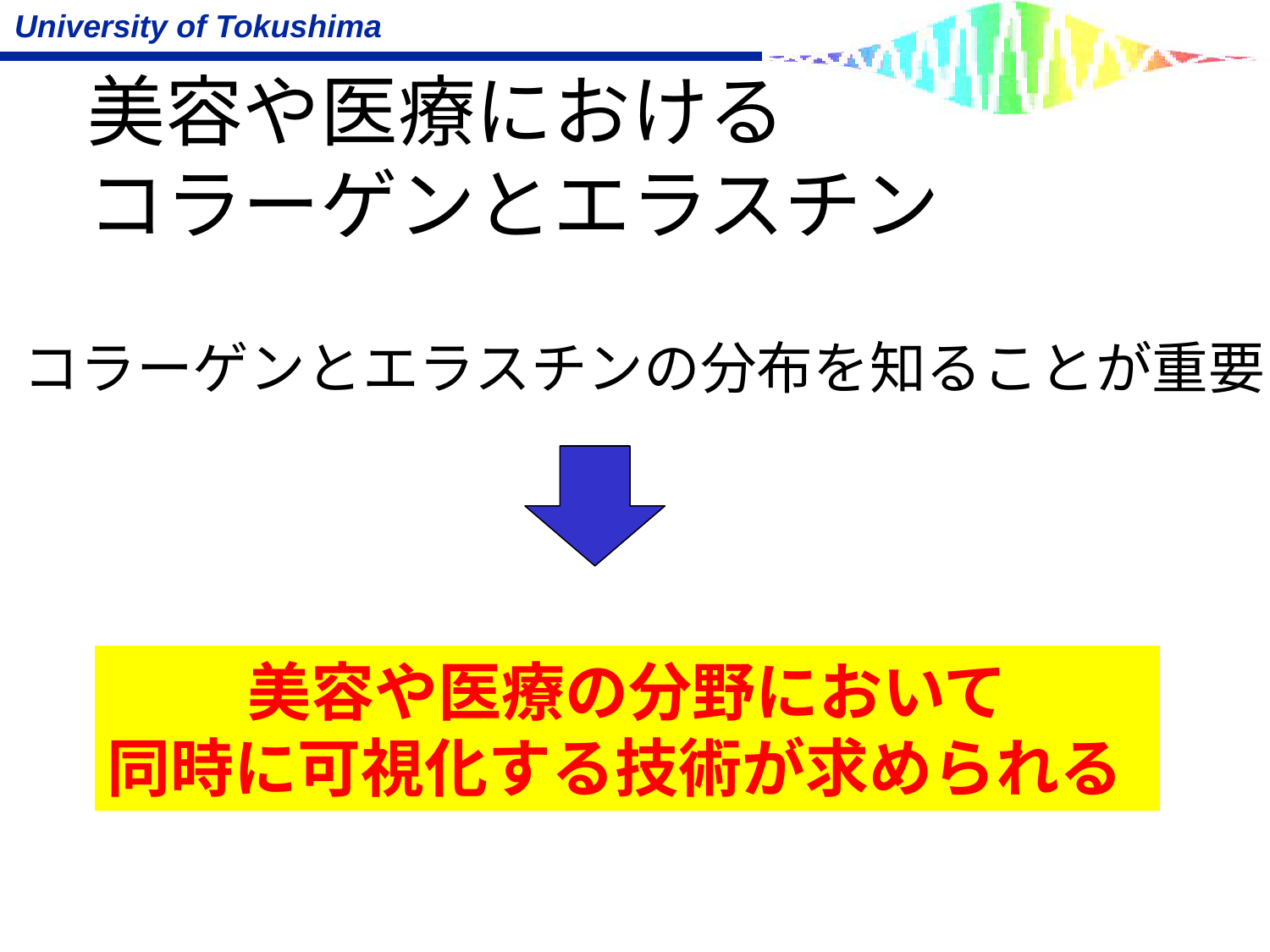

美容や医療における
コラーゲンとエラスチン
コラーゲンとエラスチンの分布を知ることが重要

美容や医療の分野において
同時に可視化する技術が求められる